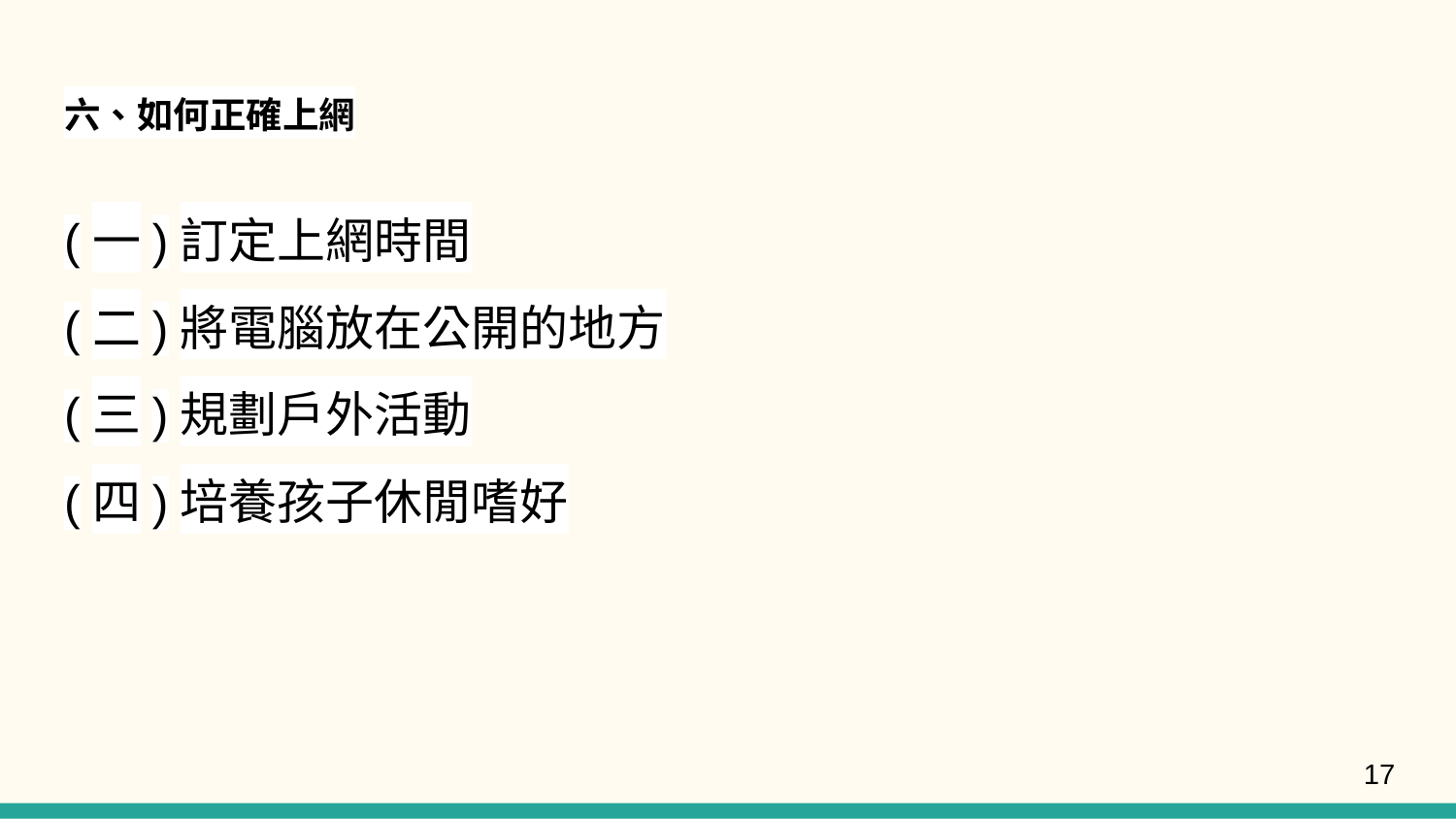

# 六、如何正確上網

(一)訂定上網時間
(二)將電腦放在公開的地方
(三)規劃戶外活動
(四)培養孩子休閒嗜好
17